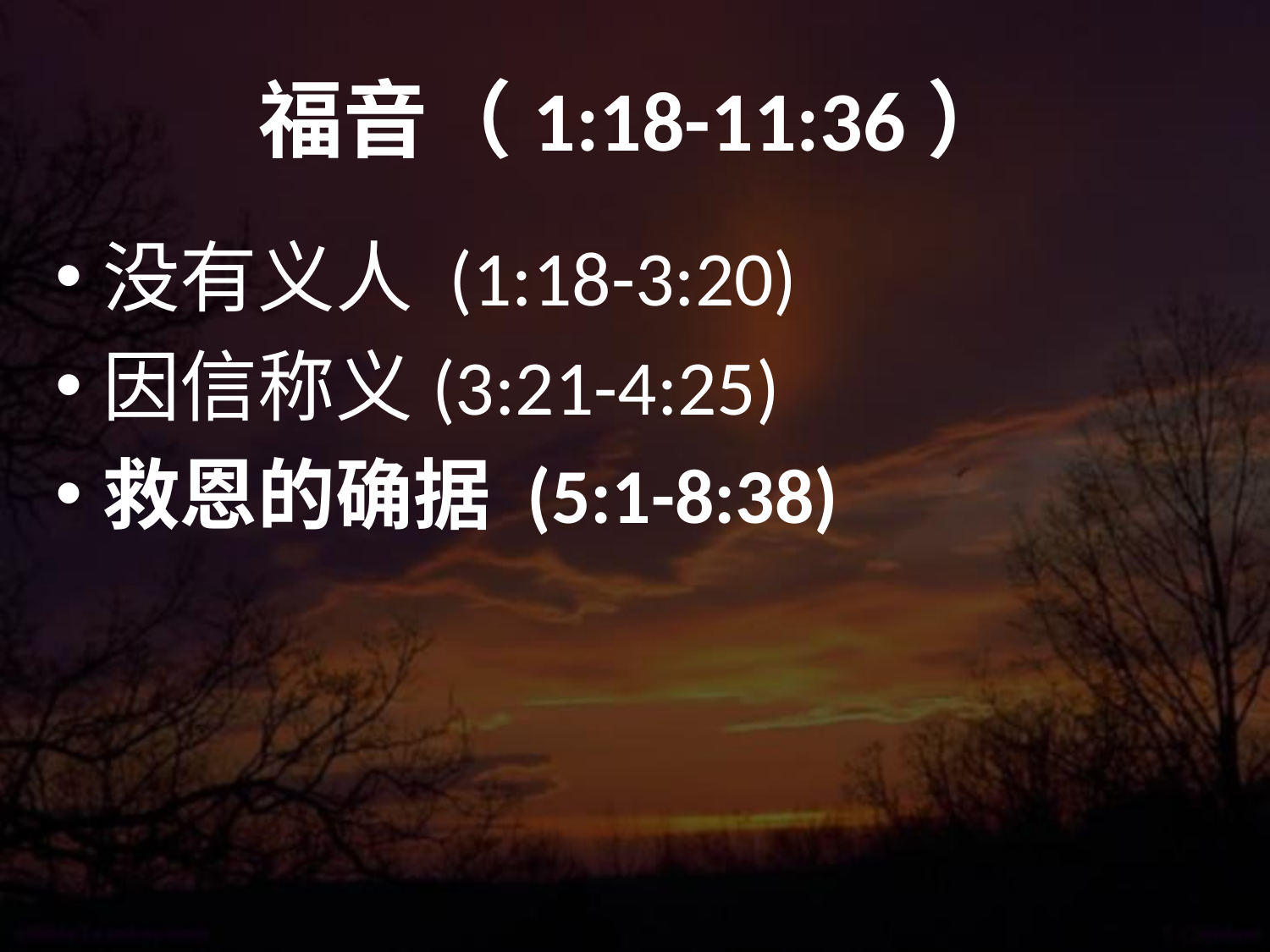

# 福音（1:18-11:36）
没有义人 (1:18-3:20)
因信称义(3:21-4:25)
救恩的确据 (5:1-8:38)